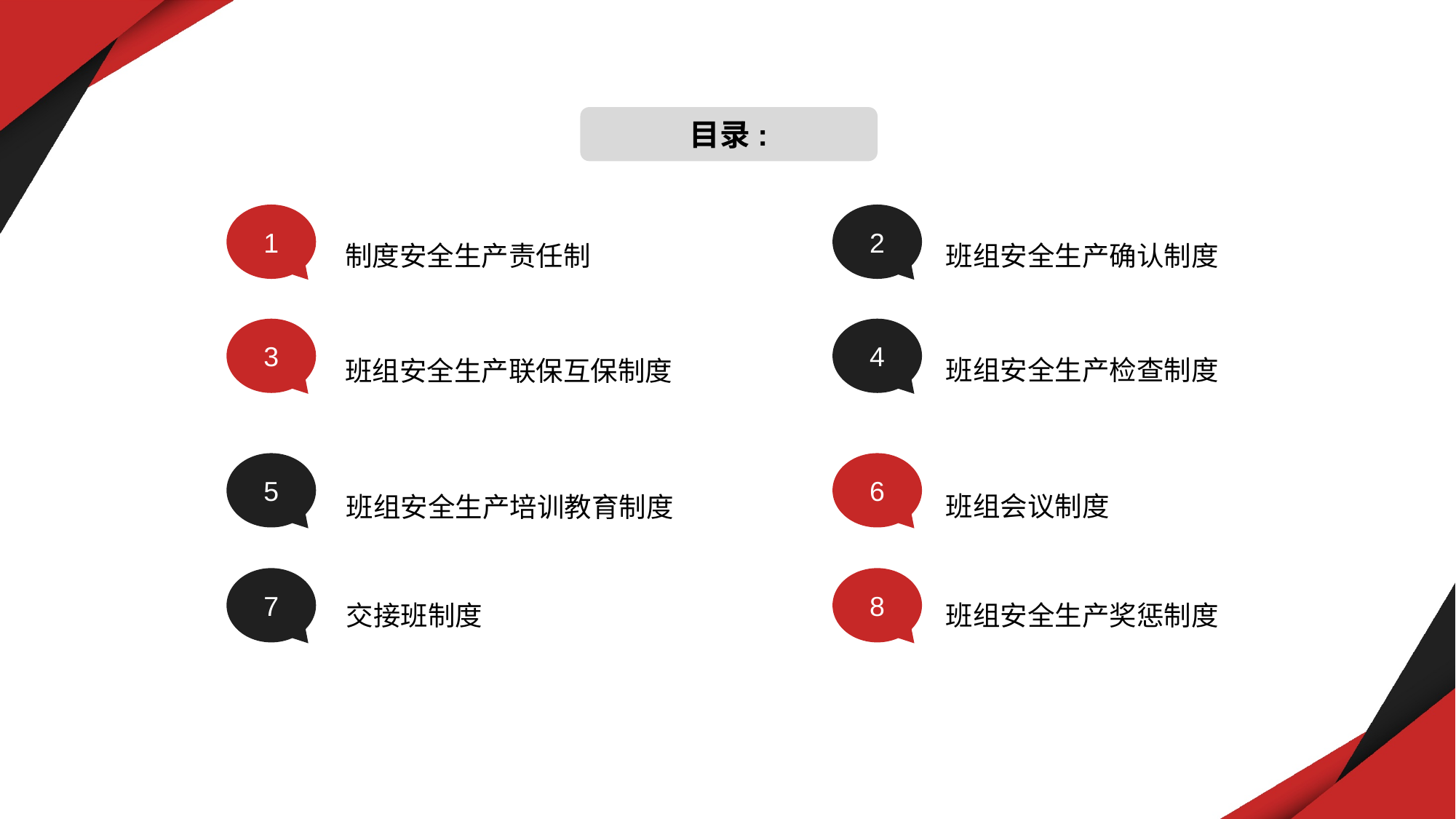

目录:
1
2
制度安全生产责任制
班组安全生产确认制度
3
4
班组安全生产检查制度
班组安全生产联保互保制度
5
6
班组安全生产培训教育制度
班组会议制度
7
8
交接班制度
班组安全生产奖惩制度